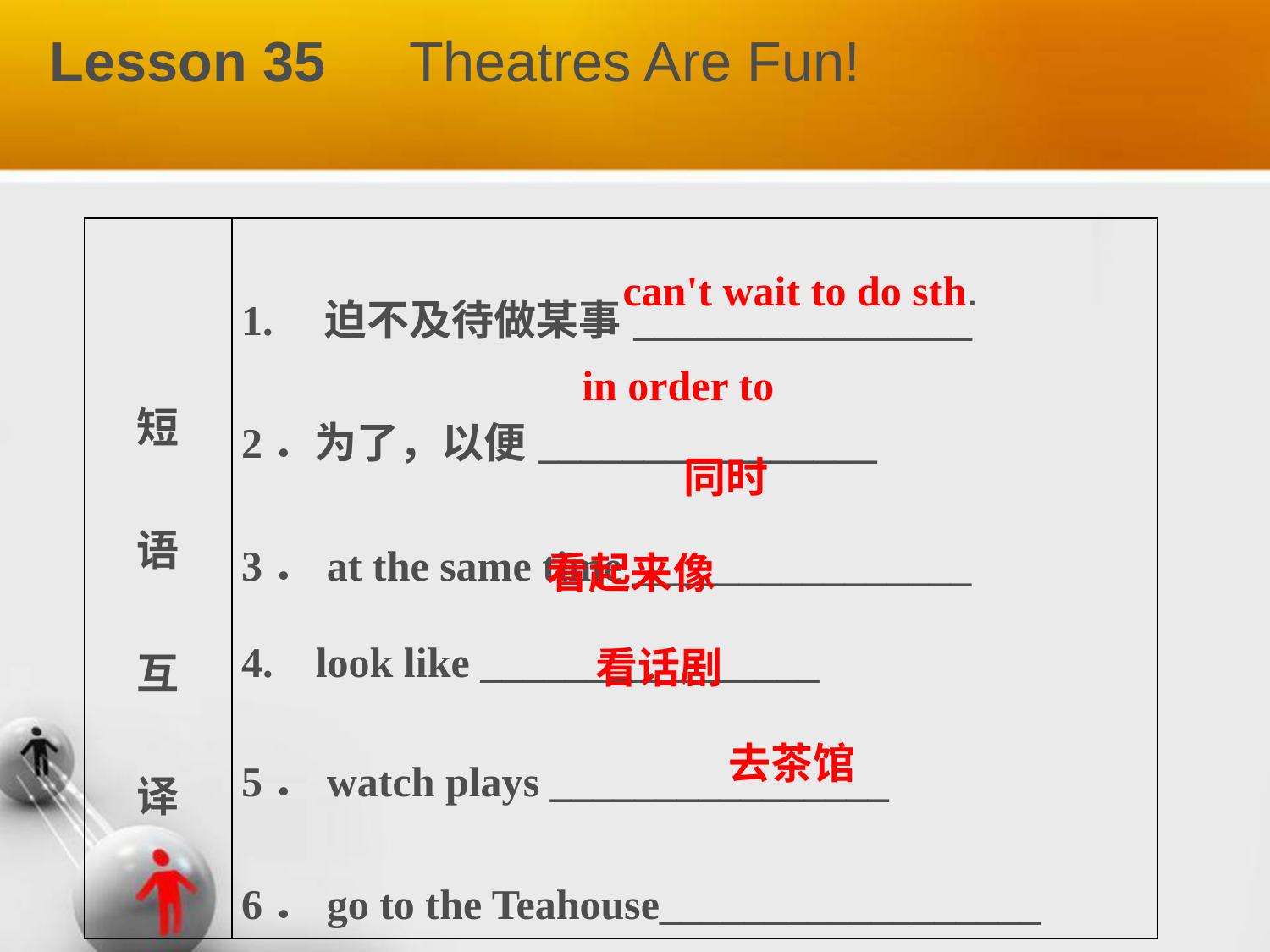

Lesson 35　Theatres Are Fun!
| 短 语 互 译 | 1. 迫不及待做某事\_\_\_\_\_\_\_\_\_\_\_\_\_\_\_\_ 2．为了，以便\_\_\_\_\_\_\_\_\_\_\_\_\_\_\_\_ 3．at the same time \_\_\_\_\_\_\_\_\_\_\_\_\_\_\_\_ 4. look like \_\_\_\_\_\_\_\_\_\_\_\_\_\_\_\_ 5．watch plays \_\_\_\_\_\_\_\_\_\_\_\_\_\_\_\_ 6．go to the Teahouse\_\_\_\_\_\_\_\_\_\_\_\_\_\_\_\_\_\_ |
| --- | --- |
can't wait to do sth.
in order to
同时
看起来像
看话剧
去茶馆